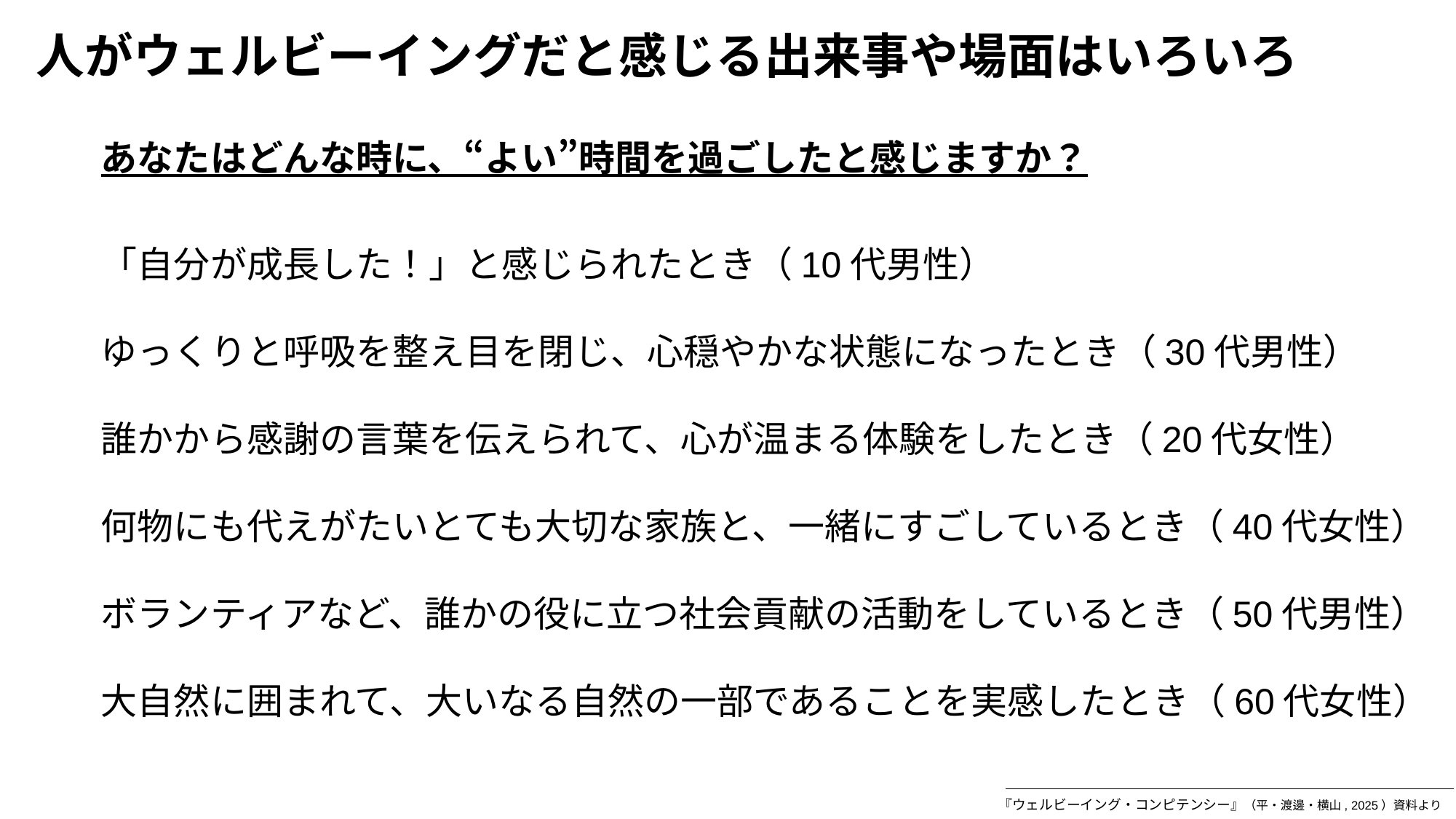

人がウェルビーイングだと感じる出来事や場面はいろいろ
あなたはどんな時に、“よい”時間を過ごしたと感じますか？

「自分が成長した！」と感じられたとき（10代男性）

ゆっくりと呼吸を整え目を閉じ、心穏やかな状態になったとき（30代男性）

誰かから感謝の言葉を伝えられて、心が温まる体験をしたとき（20代女性）

何物にも代えがたいとても大切な家族と、一緒にすごしているとき（40代女性）

ボランティアなど、誰かの役に立つ社会貢献の活動をしているとき（50代男性）

大自然に囲まれて、大いなる自然の一部であることを実感したとき（60代女性）